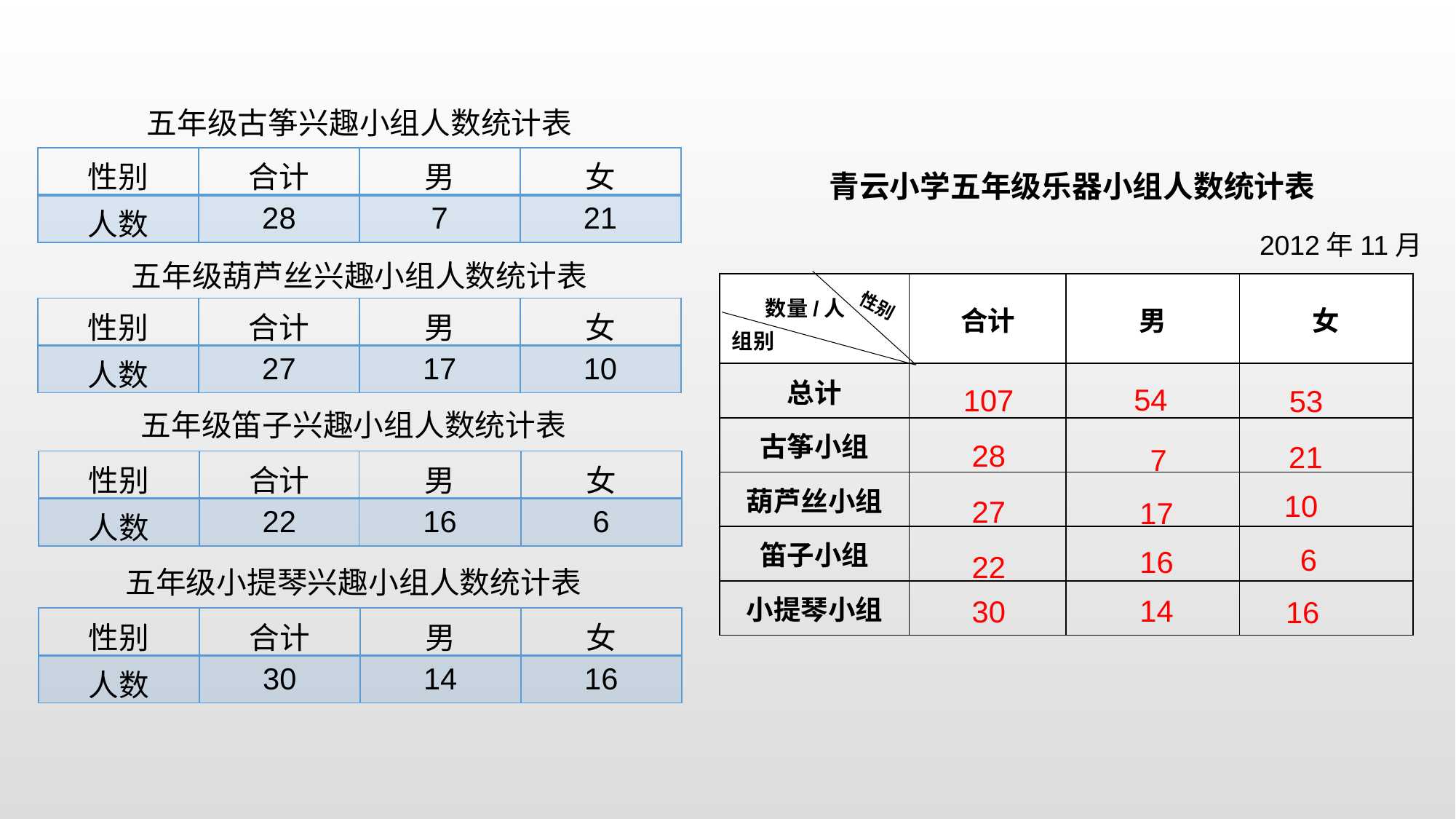

五年级古筝兴趣小组人数统计表
| 性别 | 合计 | 男 | 女 |
| --- | --- | --- | --- |
| 人数 | 28 | 7 | 21 |
青云小学五年级乐器小组人数统计表
2012年11月
五年级葫芦丝兴趣小组人数统计表
数量/人
性别
组别
|  | 合计 | 男 | 女 |
| --- | --- | --- | --- |
| 总计 |  |  |  |
| 古筝小组 |  |  |  |
| 葫芦丝小组 |  |  |  |
| 笛子小组 |  |  |  |
| 小提琴小组 |  |  |  |
| 性别 | 合计 | 男 | 女 |
| --- | --- | --- | --- |
| 人数 | 27 | 17 | 10 |
54
107
53
五年级笛子兴趣小组人数统计表
28
21
7
| 性别 | 合计 | 男 | 女 |
| --- | --- | --- | --- |
| 人数 | 22 | 16 | 6 |
10
27
17
6
16
22
五年级小提琴兴趣小组人数统计表
14
30
16
| 性别 | 合计 | 男 | 女 |
| --- | --- | --- | --- |
| 人数 | 30 | 14 | 16 |